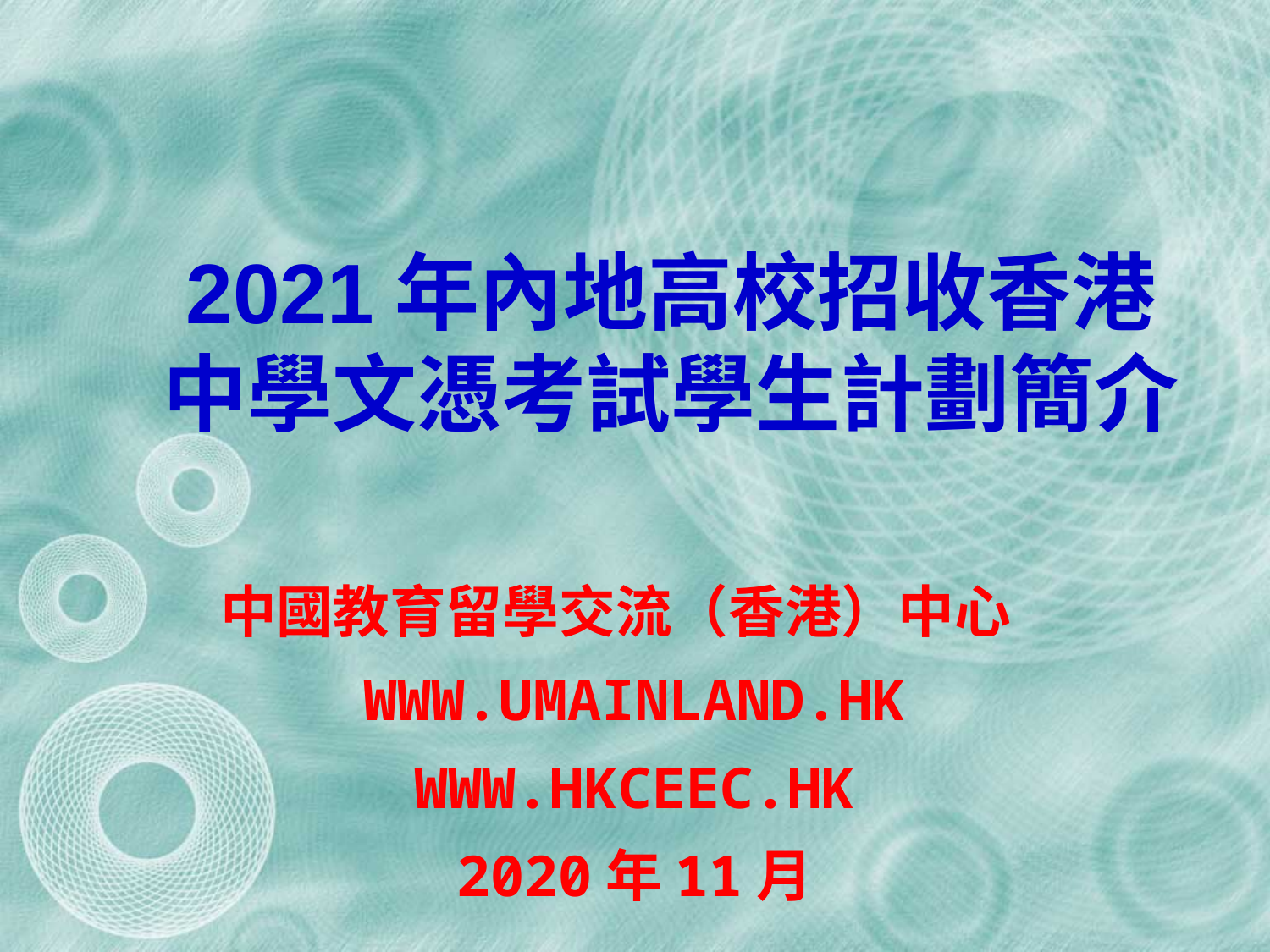

2021年內地高校招收香港
中學文憑考試學生計劃簡介
中國教育留學交流（香港）中心
WWW.UMAINLAND.HK
WWW.HKCEEC.HK
2020年11月